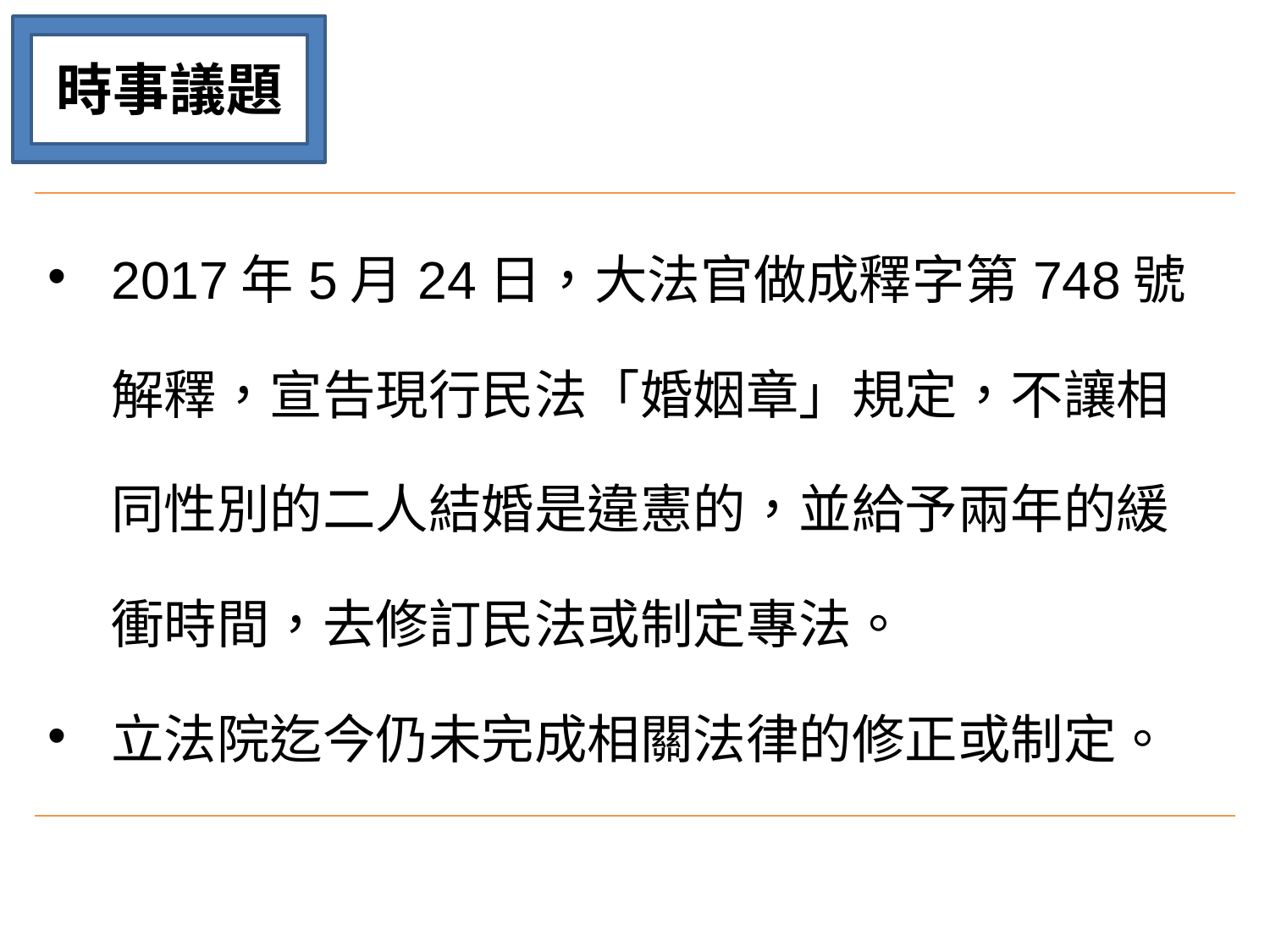

時事議題
| 2017年5月24日，大法官做成釋字第748號解釋，宣告現行民法「婚姻章」規定，不讓相同性別的二人結婚是違憲的，並給予兩年的緩衝時間，去修訂民法或制定專法。 立法院迄今仍未完成相關法律的修正或制定。 |
| --- |